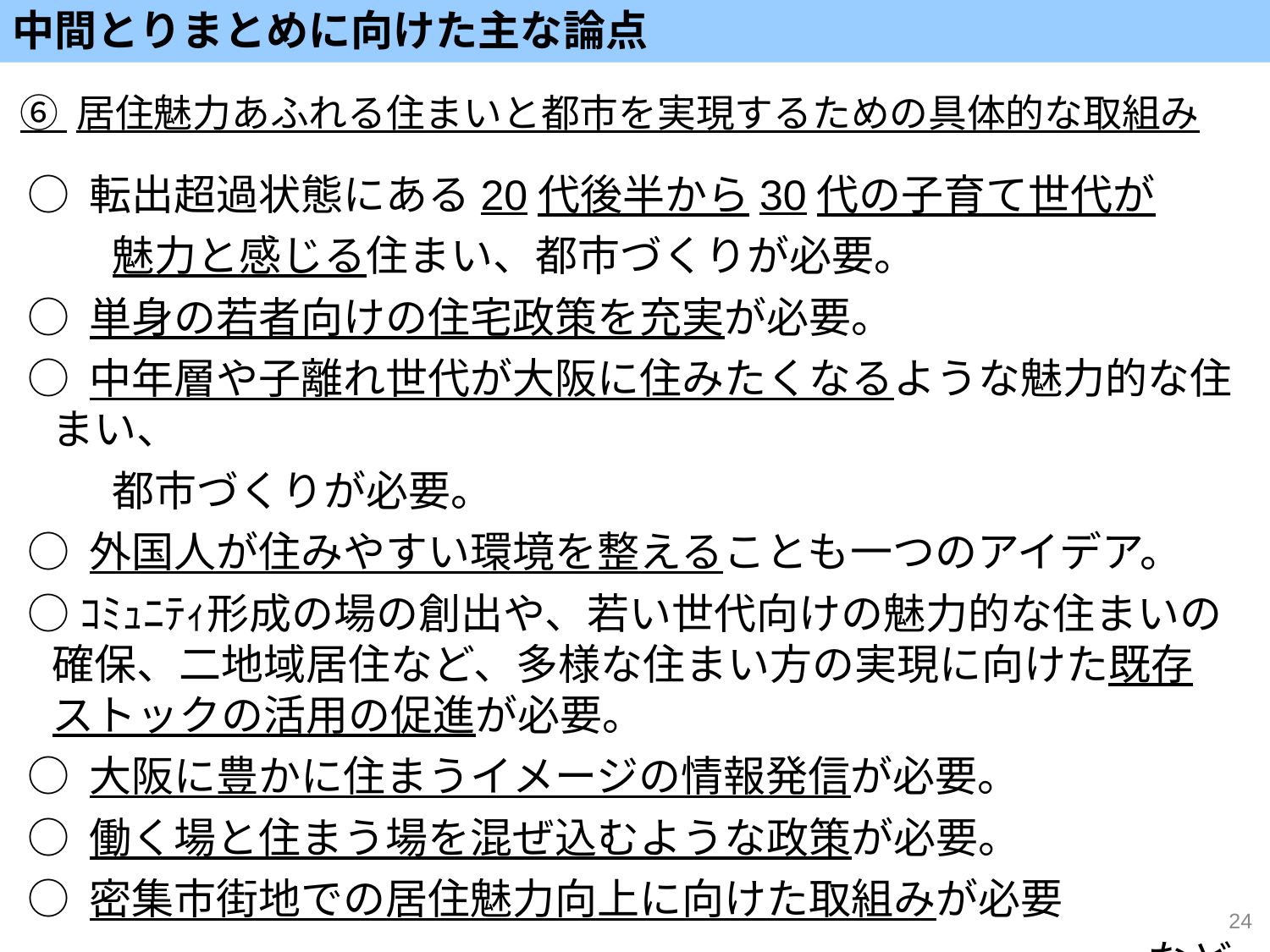

中間とりまとめに向けた主な論点
⑥ 居住魅力あふれる住まいと都市を実現するための具体的な取組み
○ 転出超過状態にある20代後半から30代の子育て世代が
　　魅力と感じる住まい、都市づくりが必要。
○ 単身の若者向けの住宅政策を充実が必要。
○ 中年層や子離れ世代が大阪に住みたくなるような魅力的な住まい、
　　都市づくりが必要。
○ 外国人が住みやすい環境を整えることも一つのアイデア。
○ｺﾐｭﾆﾃｨ形成の場の創出や、若い世代向けの魅力的な住まいの確保、二地域居住など、多様な住まい方の実現に向けた既存ストックの活用の促進が必要。
○ 大阪に豊かに住まうイメージの情報発信が必要。
○ 働く場と住まう場を混ぜ込むような政策が必要。
○ 密集市街地での居住魅力向上に向けた取組みが必要
　　　　など
24